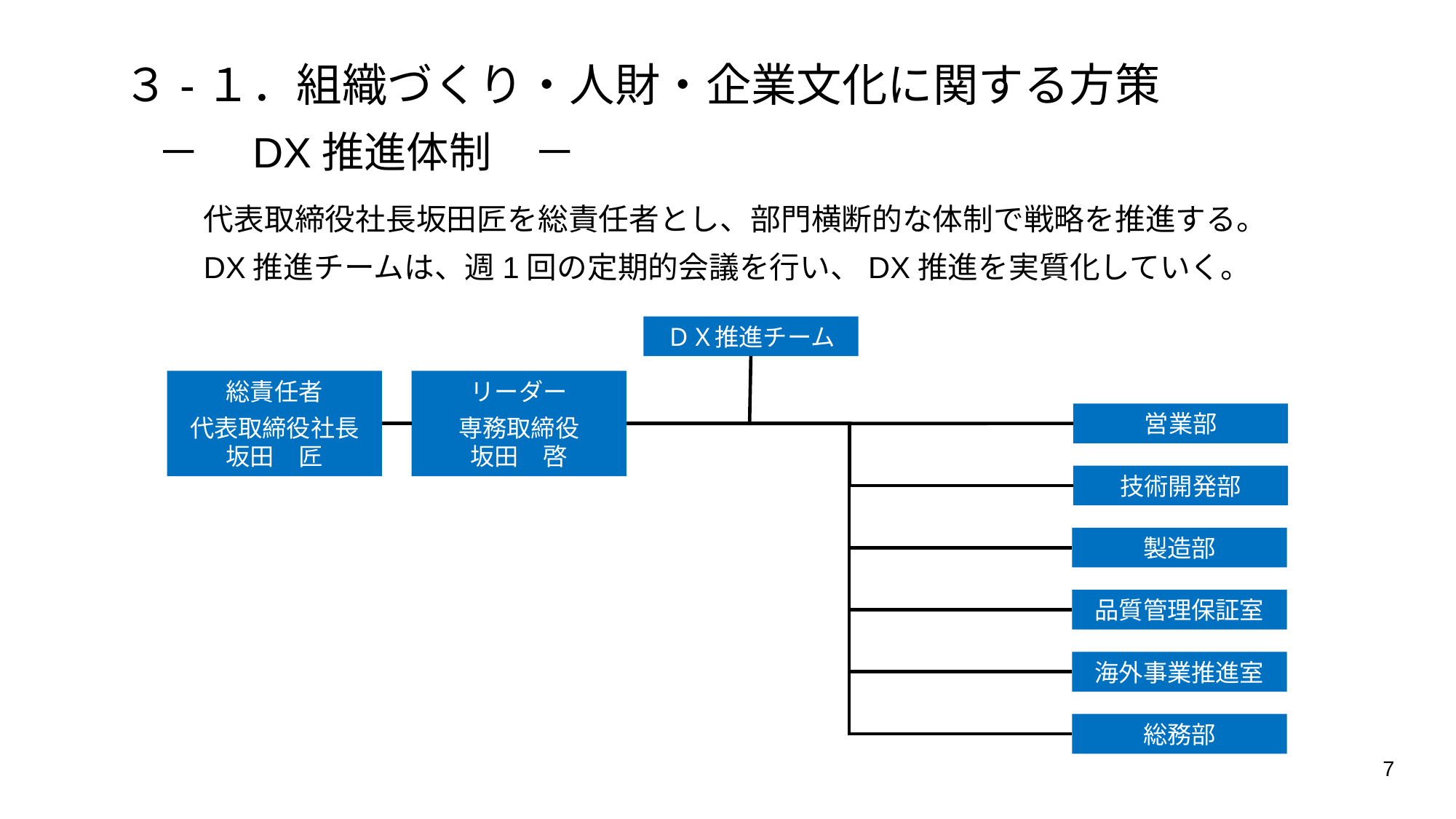

３-１．組織づくり・人財・企業文化に関する方策
－　DX推進体制　－
代表取締役社長坂田匠を総責任者とし、部門横断的な体制で戦略を推進する。
DX推進チームは、週1回の定期的会議を行い、DX推進を実質化していく。
ＤＸ推進チーム
総責任者

代表取締役社長
坂田　匠
リーダー

専務取締役
坂田　啓
営業部
技術開発部
製造部
品質管理保証室
海外事業推進室
総務部
7